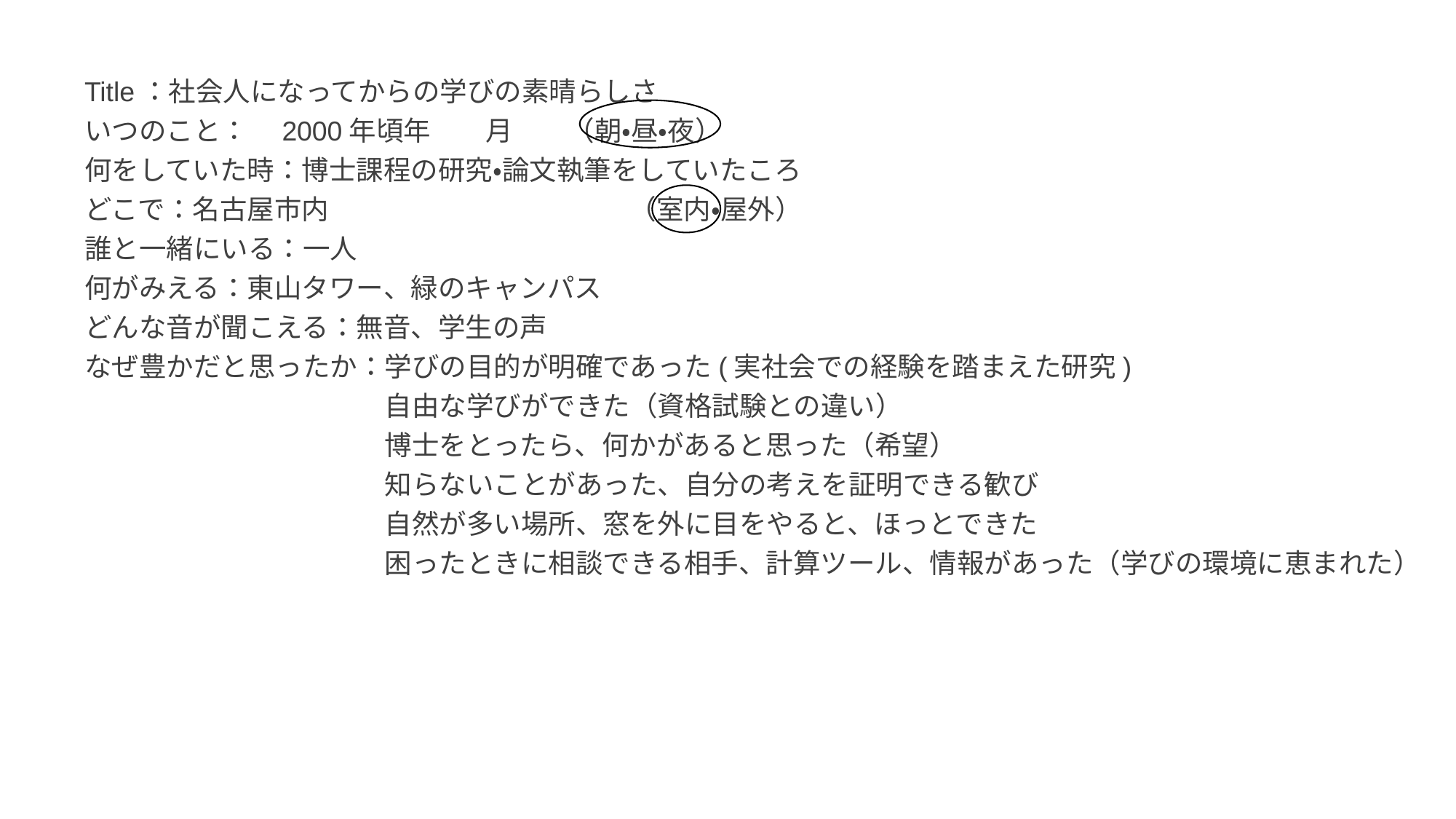

Title：社会人になってからの学びの素晴らしさ
いつのこと：　2000年頃年　　月　　（朝・昼・夜）
何をしていた時：博士課程の研究・論文執筆をしていたころ
どこで：名古屋市内　　　　　　　　　　　（室内・屋外）
誰と一緒にいる：一人
何がみえる：東山タワー、緑のキャンパス
どんな音が聞こえる：無音、学生の声
なぜ豊かだと思ったか：学びの目的が明確であった(実社会での経験を踏まえた研究)
　　　　　　　　　　　自由な学びができた（資格試験との違い）
　　　　　　　　　　　博士をとったら、何かがあると思った（希望）
　　　　　　　　　　　知らないことがあった、自分の考えを証明できる歓び
　　　　　　　　　　　自然が多い場所、窓を外に目をやると、ほっとできた
　　　　　　　　　　　困ったときに相談できる相手、計算ツール、情報があった（学びの環境に恵まれた）